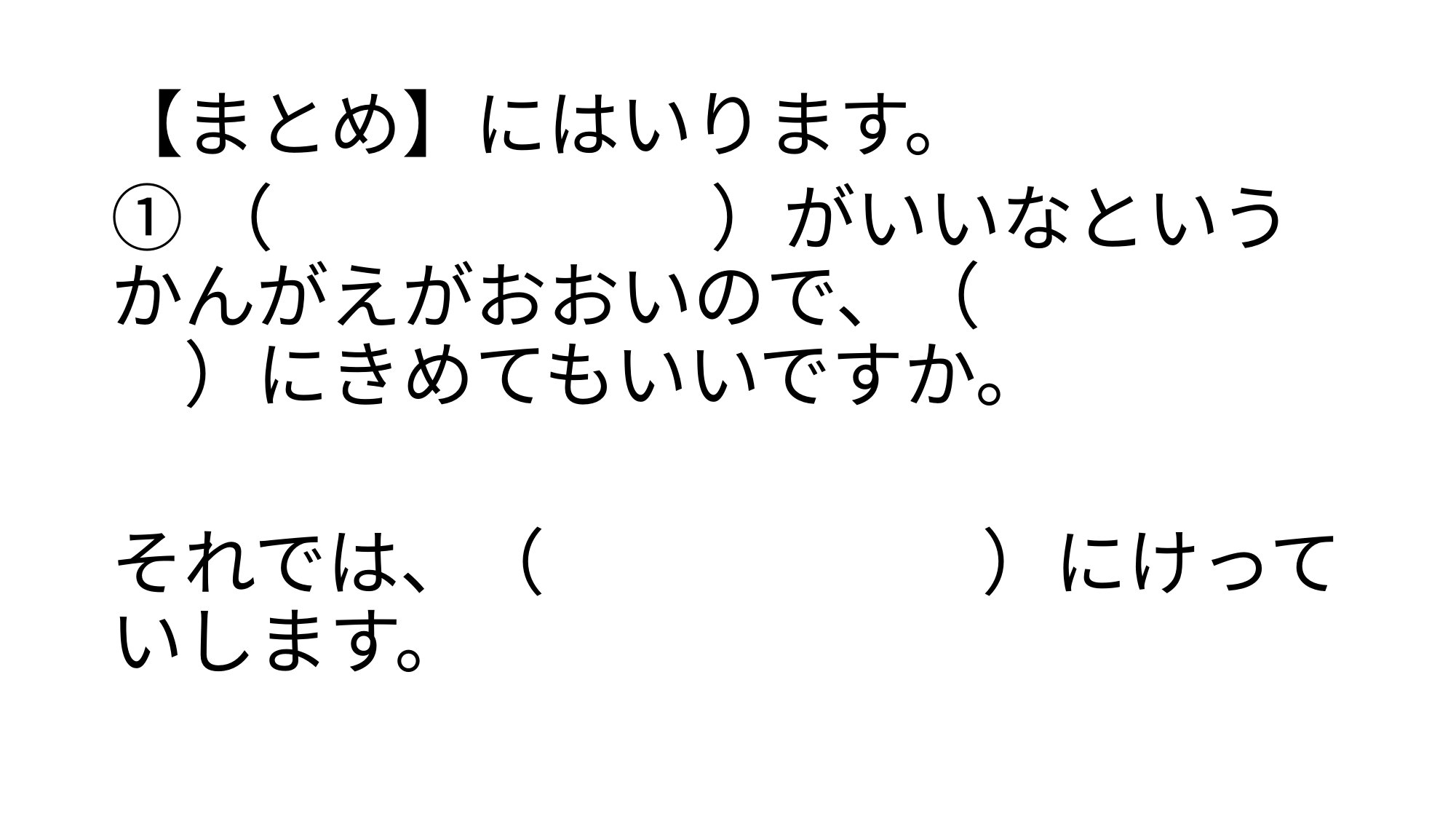

【まとめ】にはいります。
①（　　　　　　）がいいなというかんがえがおおいので、（　　　　　）にきめてもいいですか。

それでは、（　　　　　　）にけっていします。